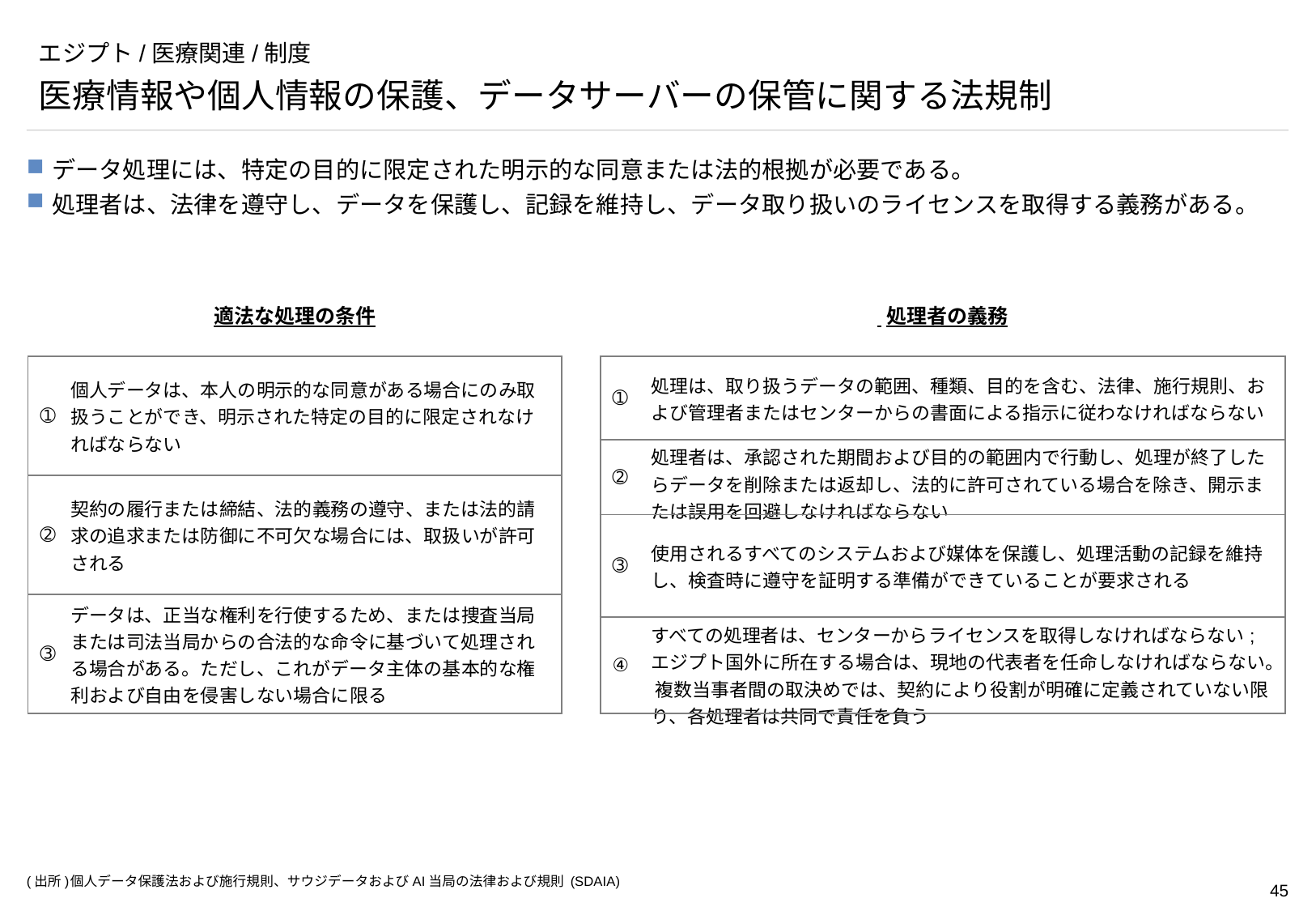

# エジプト/医療関連/制度
医療情報や個人情報の保護、データサーバーの保管に関する法規制

データ処理には、特定の目的に限定された明示的な同意または法的根拠が必要である。
処理者は、法律を遵守し、データを保護し、記録を維持し、データ取り扱いのライセンスを取得する義務がある。
適法な処理の条件
 処理者の義務
| ➀ | 個人データは、本人の明示的な同意がある場合にのみ取扱うことができ、明示された特定の目的に限定されなければならない |
| --- | --- |
| ➁ | 契約の履行または締結、法的義務の遵守、または法的請求の追求または防御に不可欠な場合には、取扱いが許可される |
| ➂ | データは、正当な権利を行使するため、または捜査当局または司法当局からの合法的な命令に基づいて処理される場合がある。ただし、これがデータ主体の基本的な権利および自由を侵害しない場合に限る |
| ➀ | 処理は、取り扱うデータの範囲、種類、目的を含む、法律、施行規則、および管理者またはセンターからの書面による指示に従わなければならない |
| --- | --- |
| ➁ | 処理者は、承認された期間および目的の範囲内で行動し、処理が終了したらデータを削除または返却し、法的に許可されている場合を除き、開示または誤用を回避しなければならない |
| ➂ | 使用されるすべてのシステムおよび媒体を保護し、処理活動の記録を維持し、検査時に遵守を証明する準備ができていることが要求される |
| ④ | すべての処理者は、センターからライセンスを取得しなければならない;エジプト国外に所在する場合は、現地の代表者を任命しなければならない。 複数当事者間の取決めでは、契約により役割が明確に定義されていない限り、各処理者は共同で責任を負う |
(出所)	個人データ保護法および施行規則、サウジデータおよびAI当局の法律および規則 (SDAIA)